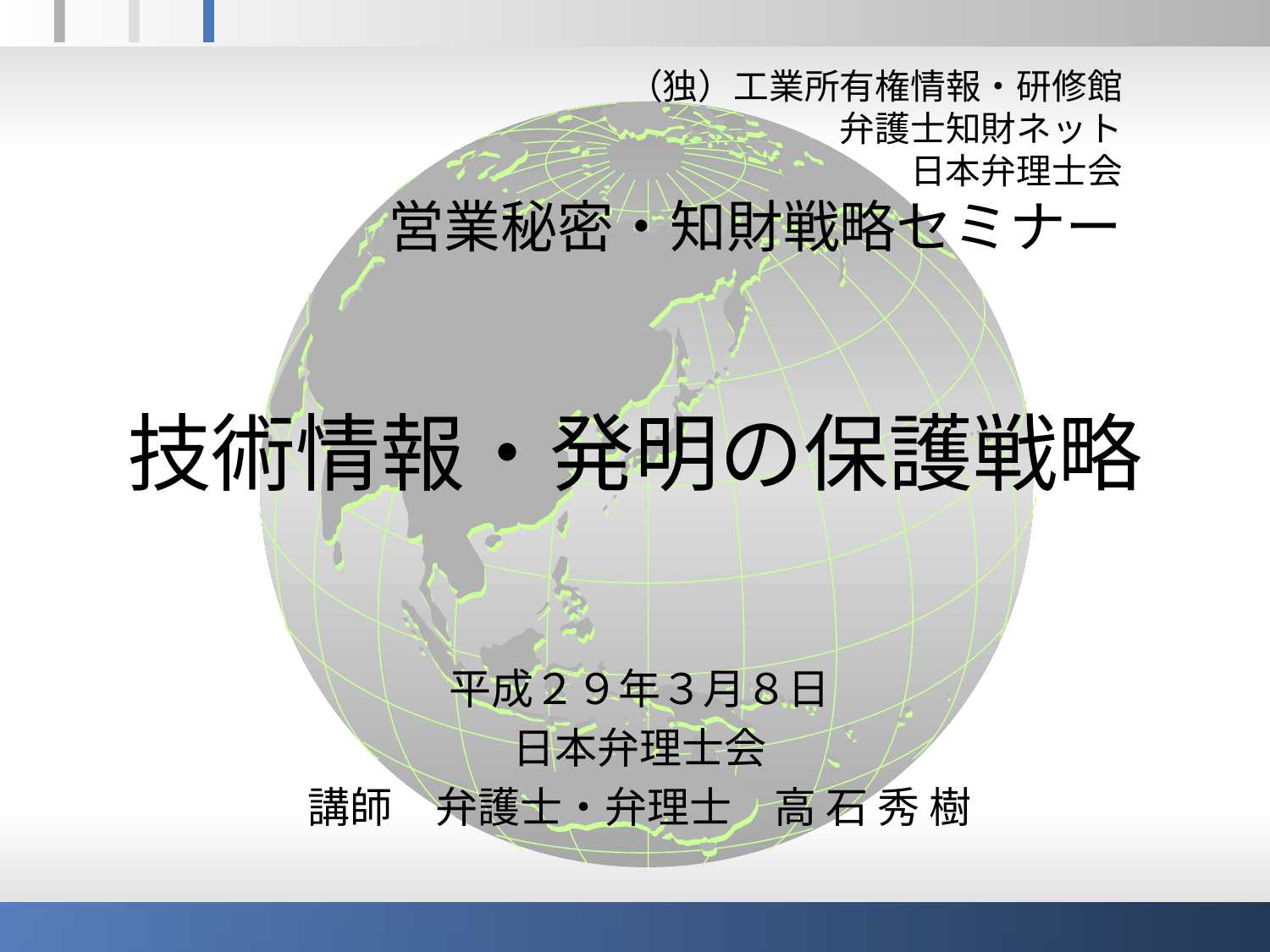

（独）工業所有権情報・研修館
弁護士知財ネット
日本弁理士会
営業秘密・知財戦略セミナー
技術情報・発明の保護戦略
平成２９年３月８日
日本弁理士会
講師　弁護士・弁理士　高 石 秀 樹